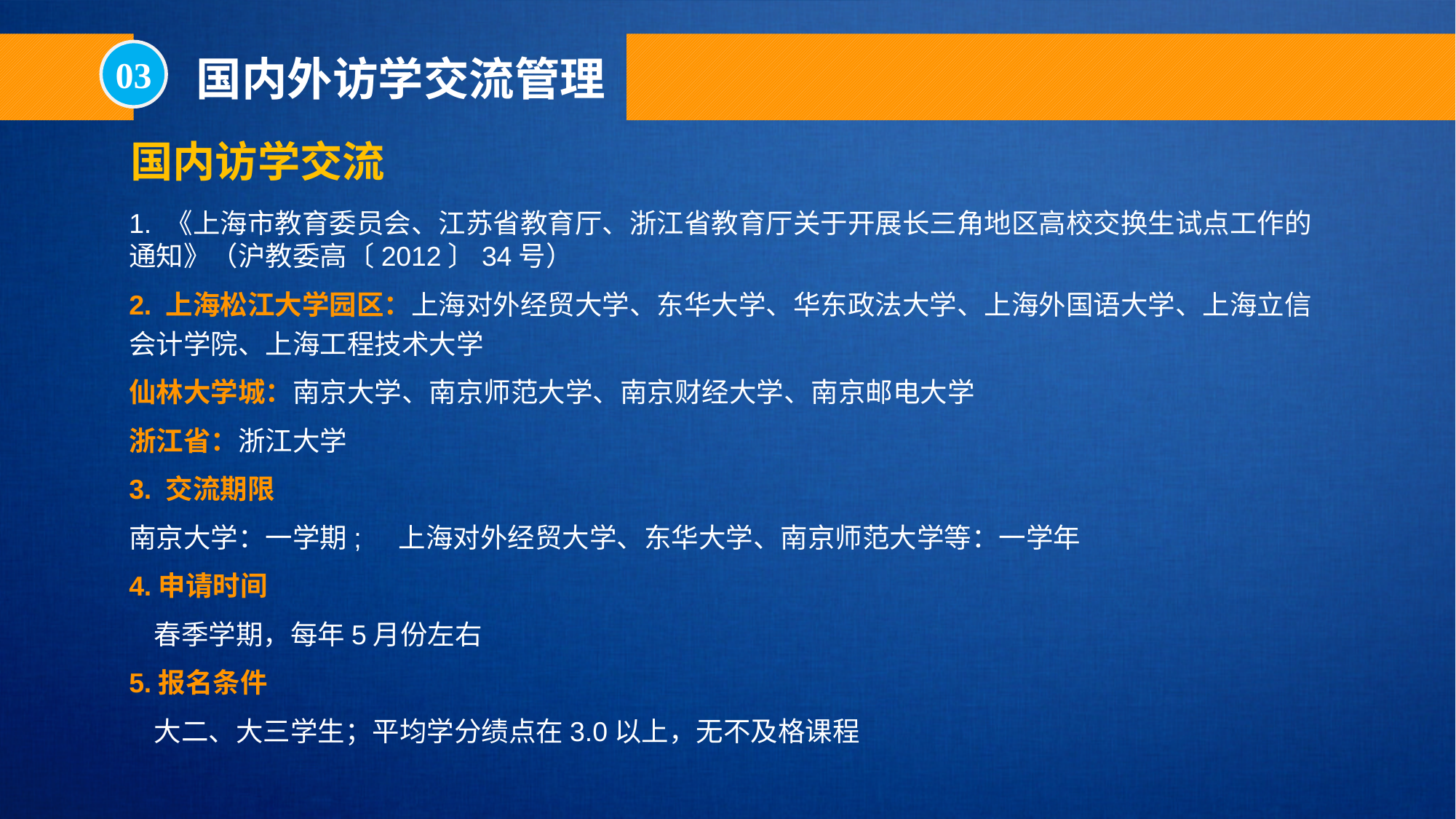

03
国内外访学交流管理
国内访学交流
1. 《上海市教育委员会、江苏省教育厅、浙江省教育厅关于开展长三角地区高校交换生试点工作的通知》（沪教委高〔2012〕34号）
2. 上海松江大学园区：上海对外经贸大学、东华大学、华东政法大学、上海外国语大学、上海立信会计学院、上海工程技术大学
仙林大学城：南京大学、南京师范大学、南京财经大学、南京邮电大学
浙江省：浙江大学
3. 交流期限
南京大学：一学期;    上海对外经贸大学、东华大学、南京师范大学等：一学年
4.申请时间
   春季学期，每年5月份左右
5.报名条件
   大二、大三学生；平均学分绩点在3.0以上，无不及格课程